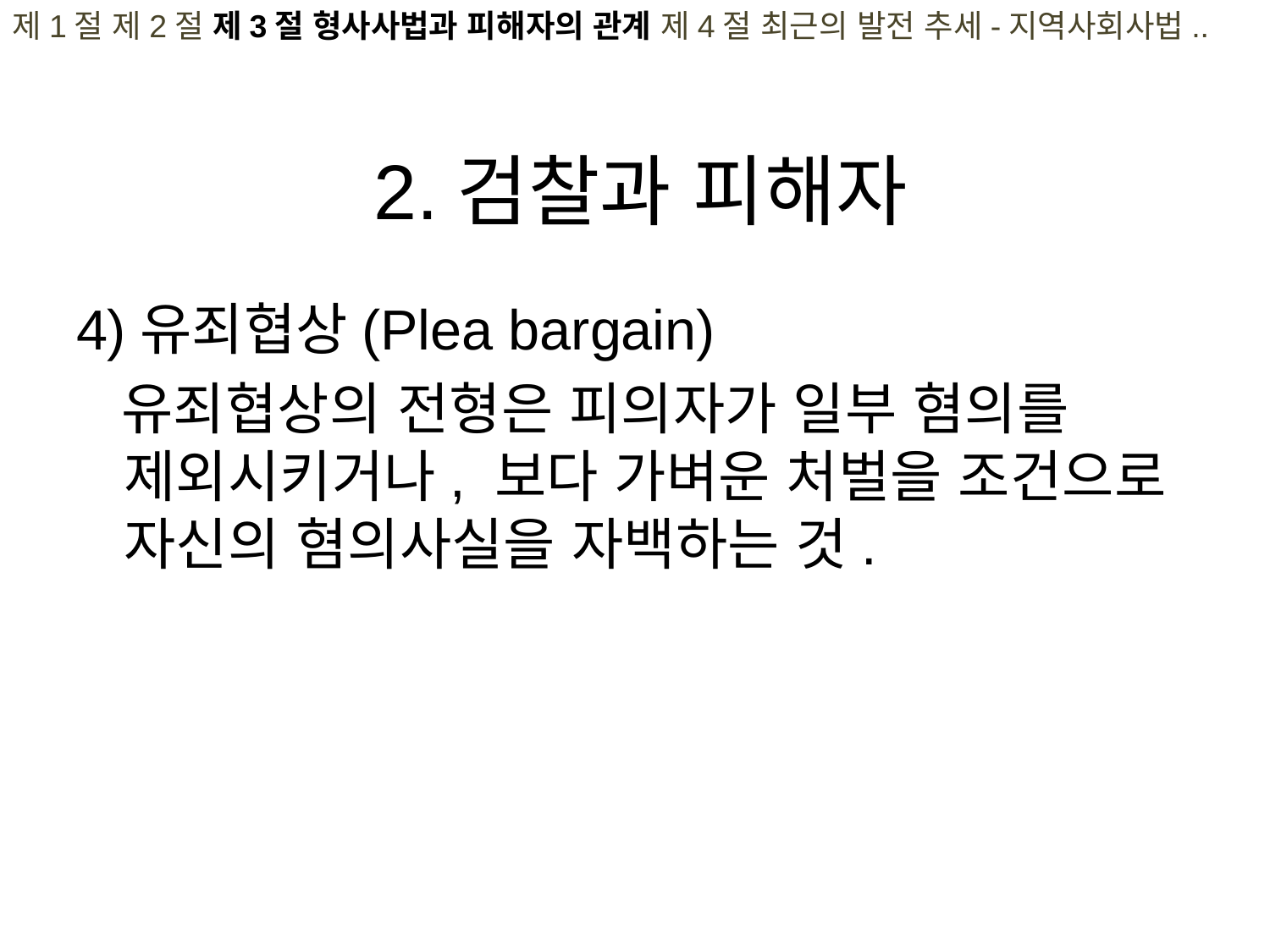

제1절 제2절 제3절 형사사법과 피해자의 관계 제4절 최근의 발전 추세-지역사회사법..
# 2.검찰과 피해자
4)유죄협상(Plea bargain)
  유죄협상의 전형은 피의자가 일부 혐의를 제외시키거나, 보다 가벼운 처벌을 조건으로 자신의 혐의사실을 자백하는 것.